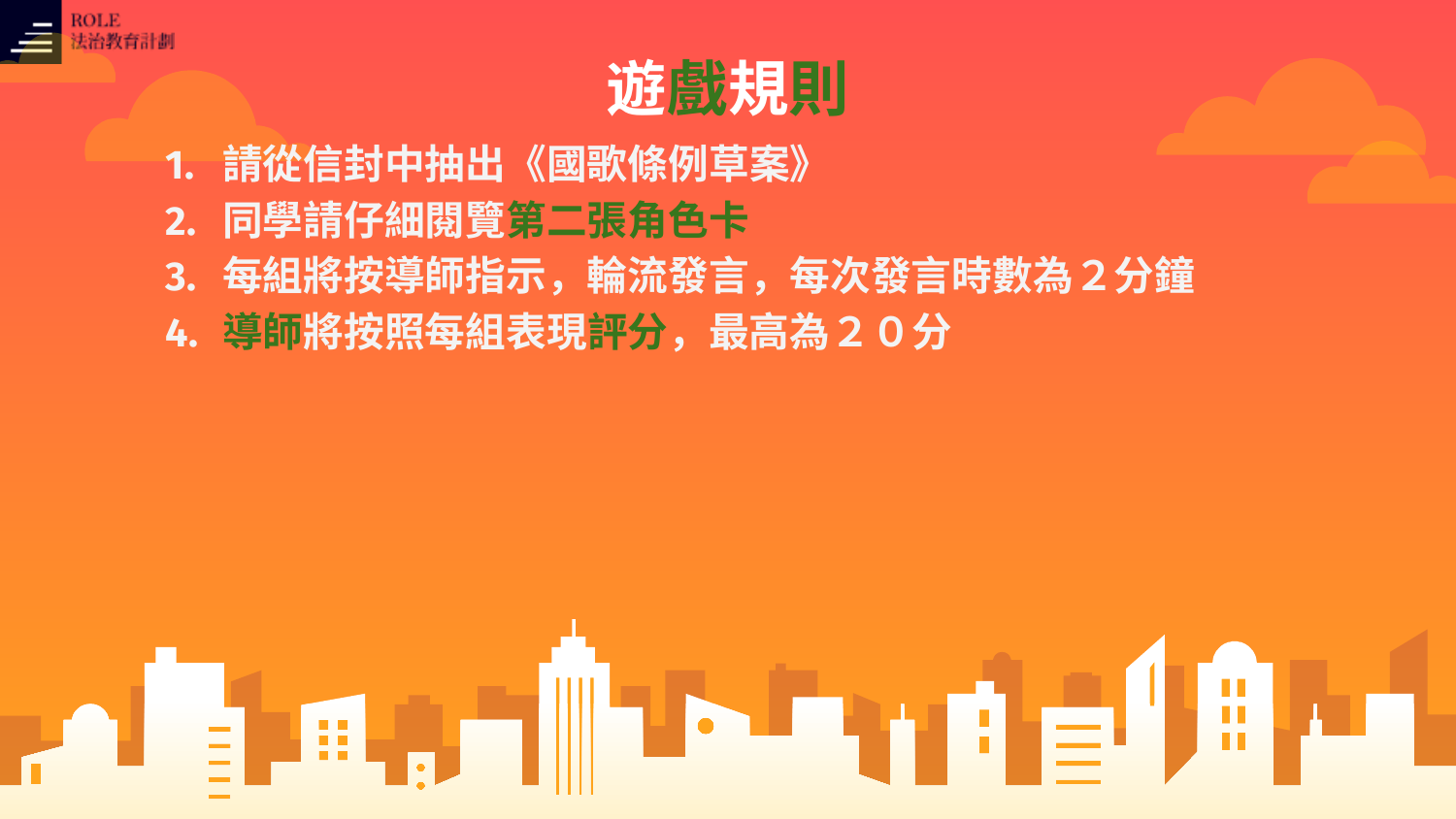

遊戲規則
請從信封中抽出《國歌條例草案》
同學請仔細閱覽第二張角色卡
每組將按導師指示，輪流發言，每次發言時數為２分鐘
導師將按照每組表現評分，最高為２０分